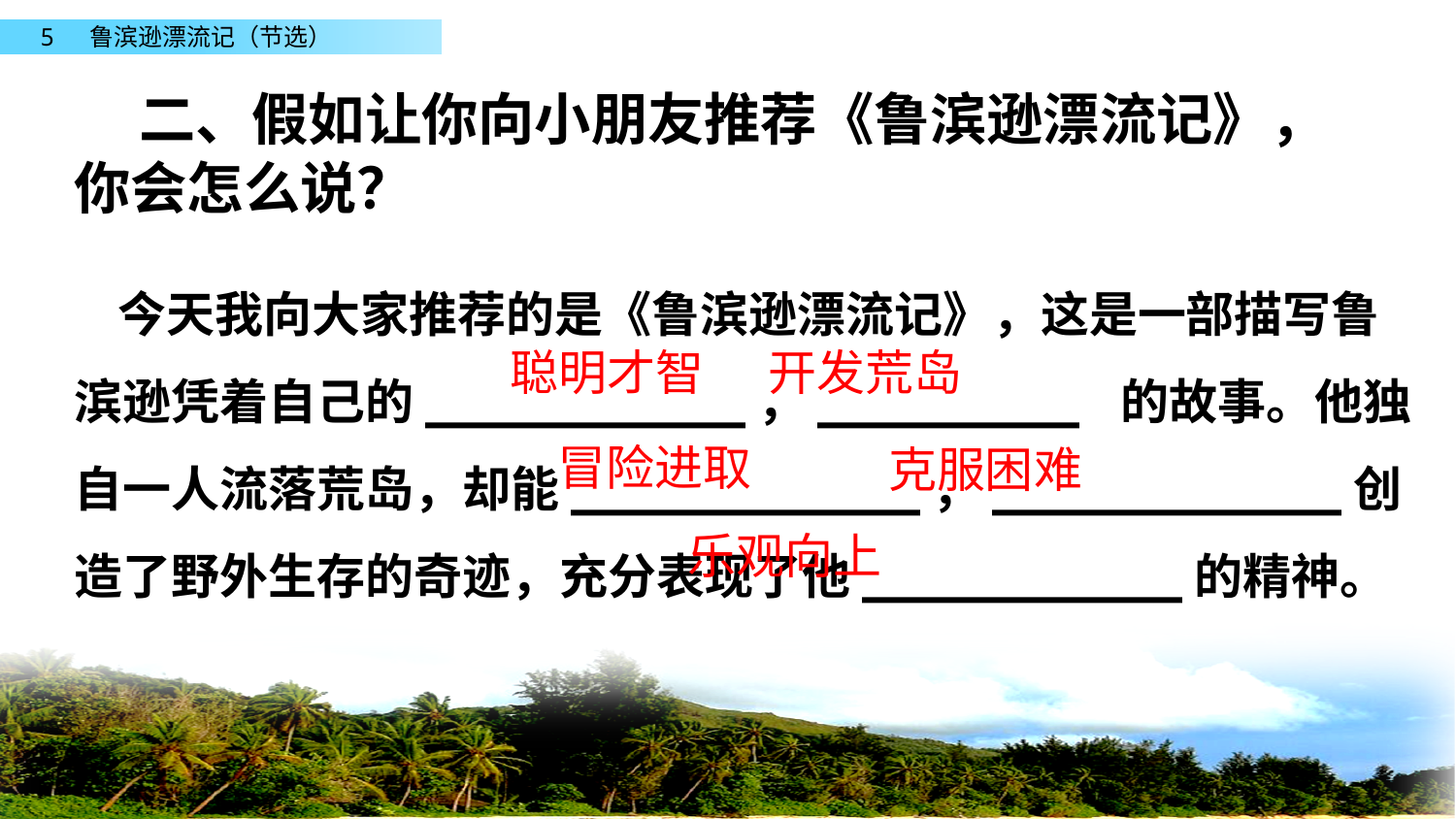

二、假如让你向小朋友推荐《鲁滨逊漂流记》，你会怎么说？
   今天我向大家推荐的是《鲁滨逊漂流记》，这是一部描写鲁滨逊凭着自己的___________，_________ 的故事。他独自一人流落荒岛，却能____________，____________创造了野外生存的奇迹，充分表现了他___________的精神。
开发荒岛
聪明才智
冒险进取
克服困难
乐观向上